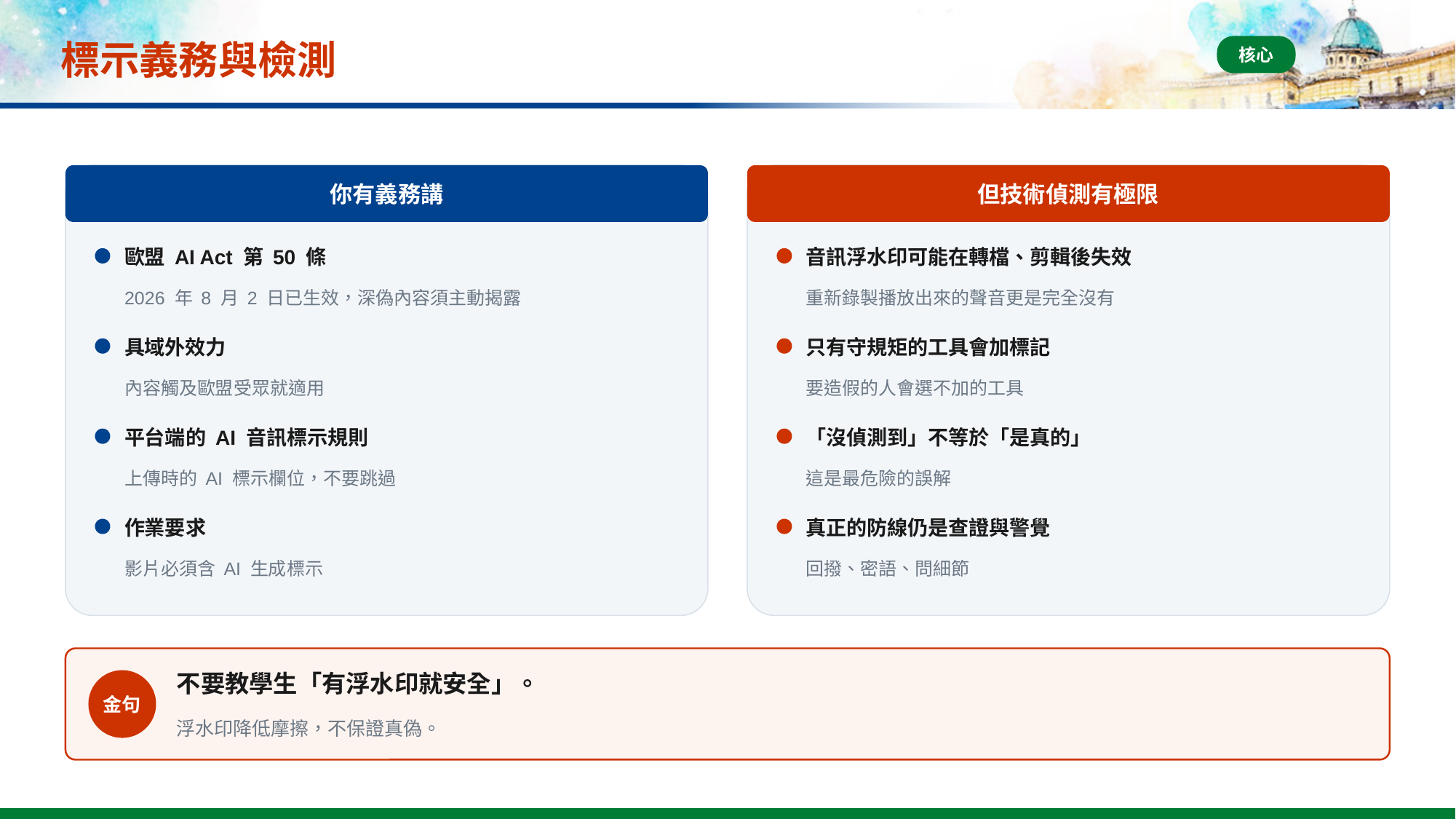

# 標示義務與檢測
核心

你有義務講

但技術偵測有極限
歐盟 AI Act 第 50 條
音訊浮水印可能在轉檔、剪輯後失效

2026 年 8 月 2 日已生效，深偽內容須主動揭露
重新錄製播放出來的聲音更是完全沒有
具域外效力
只有守規矩的工具會加標記

內容觸及歐盟受眾就適用
要造假的人會選不加的工具
平台端的 AI 音訊標示規則
「沒偵測到」不等於「是真的」

上傳時的 AI 標示欄位，不要跳過
這是最危險的誤解
作業要求
真正的防線仍是查證與警覺

影片必須含 AI 生成標示
回撥、密語、問細節

不要教學生「有浮水印就安全」。
金句
浮水印降低摩擦，不保證真偽。